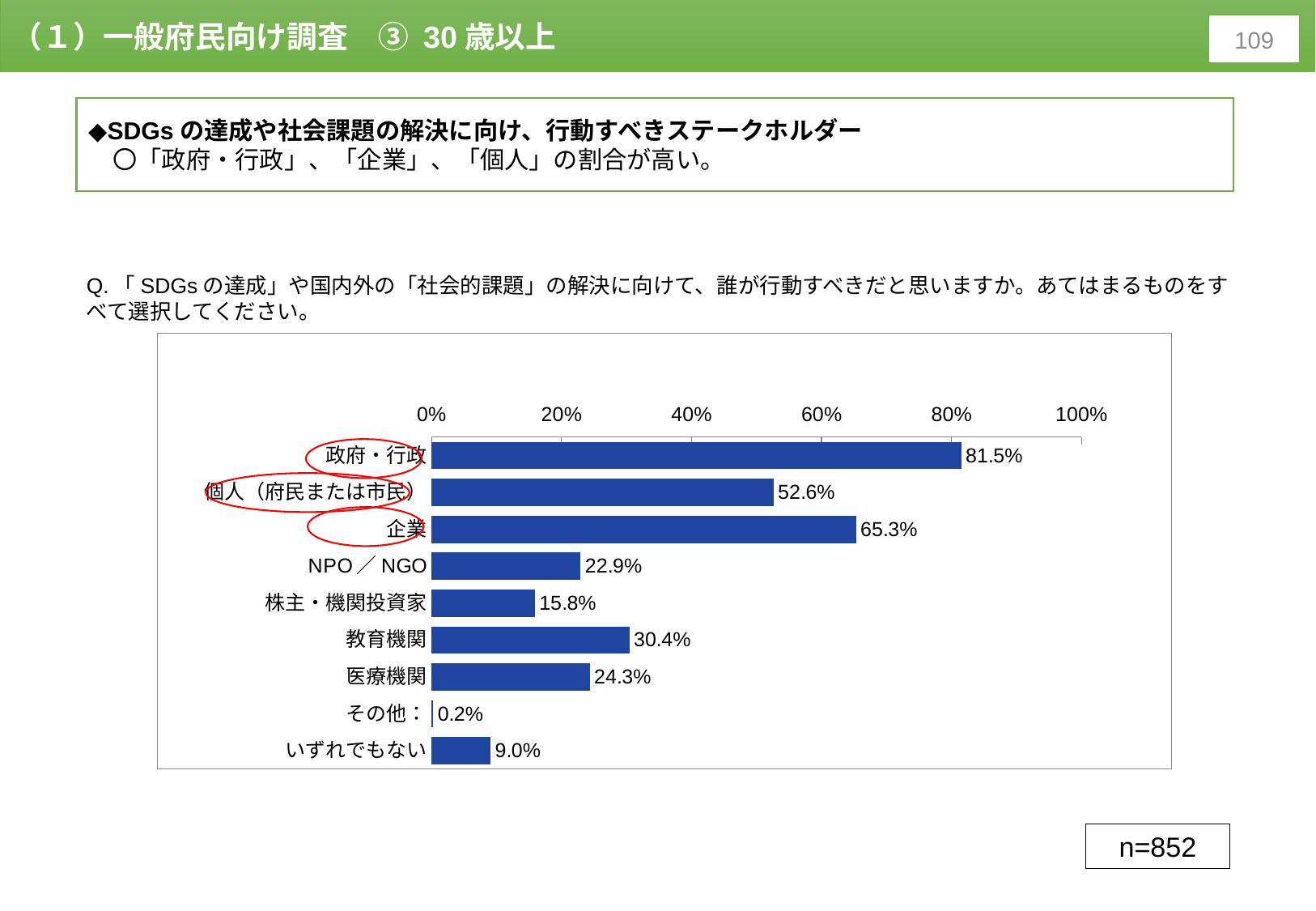

（１）一般府民向け調査　③ 30歳以上
109
◆SDGsの達成や社会課題の解決に向け、行動すべきステークホルダー
　〇「政府・行政」、「企業」、「個人」の割合が高い。
Q.「SDGsの達成」や国内外の「社会的課題」の解決に向けて、誰が行動すべきだと思いますか。あてはまるものをすべて選択してください。

### Chart

| Category |  |
|---|---|
| 政府・行政 | 0.8145539906103286 |
| 個人（府民または市民） | 0.5258215962441315 |
| 企業 | 0.6525821596244131 |
| NPO／NGO | 0.22887323943661972 |
| 株主・機関投資家 | 0.15845070422535212 |
| 教育機関 | 0.3039906103286385 |
| 医療機関 | 0.24295774647887325 |
| その他： | 0.002347417840375587 |
| いずれでもない | 0.0903755868544601 |

n=852